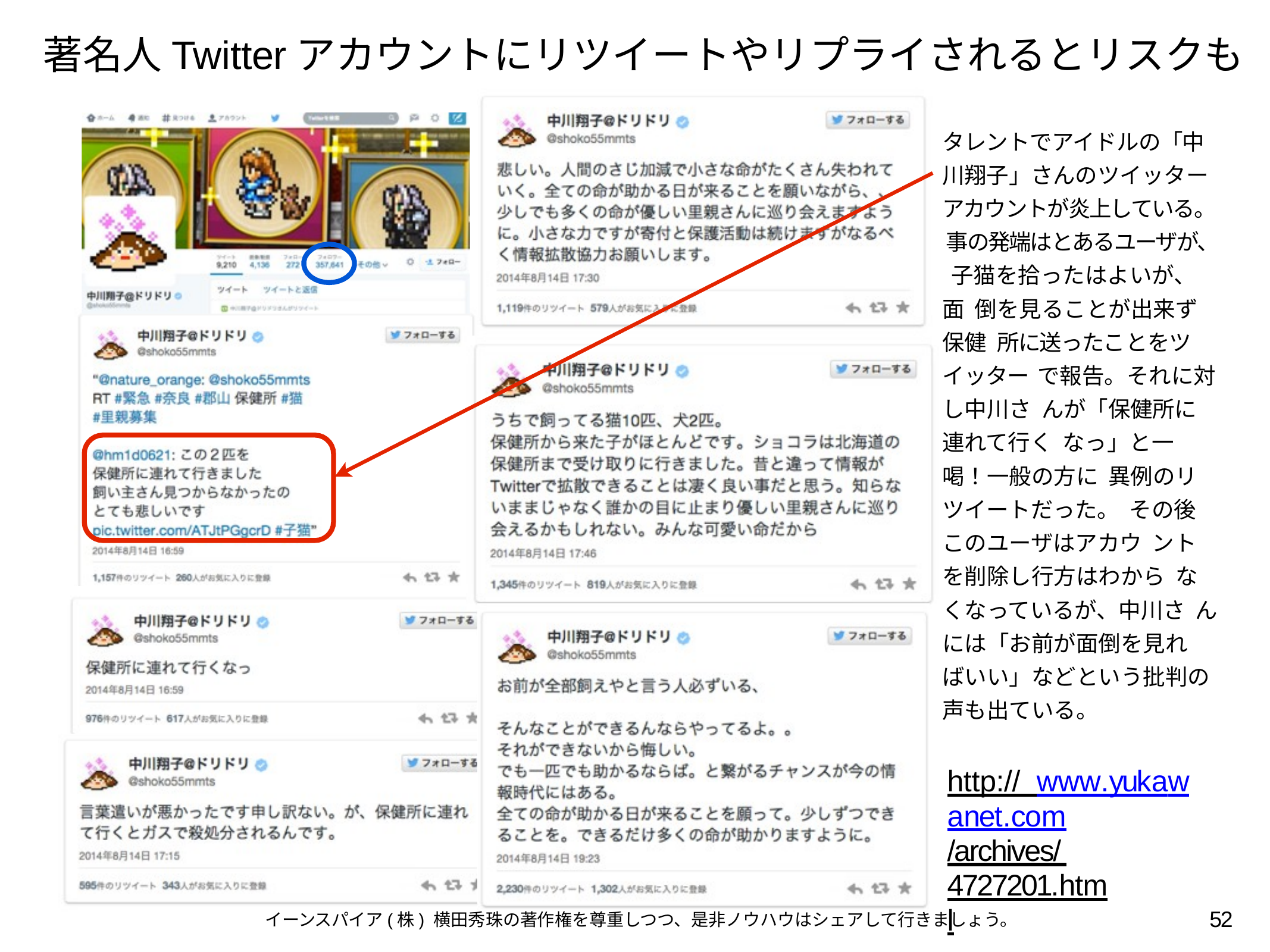

# 著名人Twitterアカウントにリツイートやリプライされるとリスクも

タレントでアイドルの「中  川翔子」さんのツイッター  アカウントが炎上している。  事の発端はとあるユーザが、  子猫を拾ったはよいが、面  倒を見ることが出来ず保健  所に送ったことをツイッター  で報告。それに対し中川さ  んが「保健所に連れて行く  なっ」と一喝！一般の方に  異例のリツイートだった。  その後このユーザはアカウ  ントを削除し行方はわから  なくなっているが、中川さ  んには「お前が面倒を見れ  ばいい」などという批判の  声も出ている。

http://  www.yukawanet.com
/archives/  4727201.html
52
イーンスパイア(株) 横田秀珠の著作権を尊重しつつ、是非ノウハウはシェアして行きましょう。